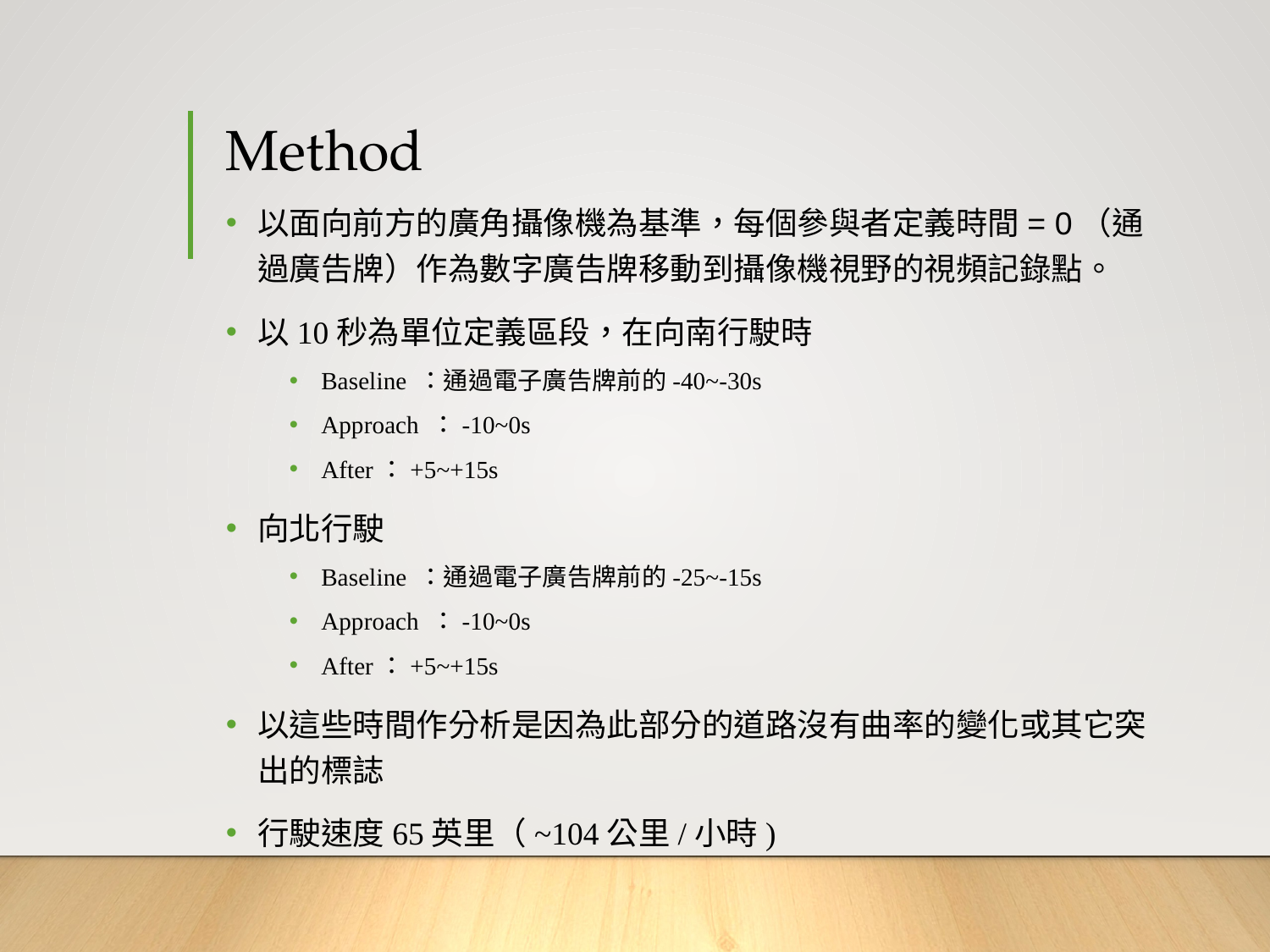

# Method
以面向前方的廣角攝像機為基準，每個參與者定義時間= 0（通過廣告牌）作為數字廣告牌移動到攝像機視野的視頻記錄點。
以10秒為單位定義區段，在向南行駛時
Baseline ：通過電子廣告牌前的-40~-30s
Approach ：-10~0s
After：+5~+15s
向北行駛
Baseline ：通過電子廣告牌前的-25~-15s
Approach ：-10~0s
After：+5~+15s
以這些時間作分析是因為此部分的道路沒有曲率的變化或其它突出的標誌
行駛速度65英里（~104公里/小時)